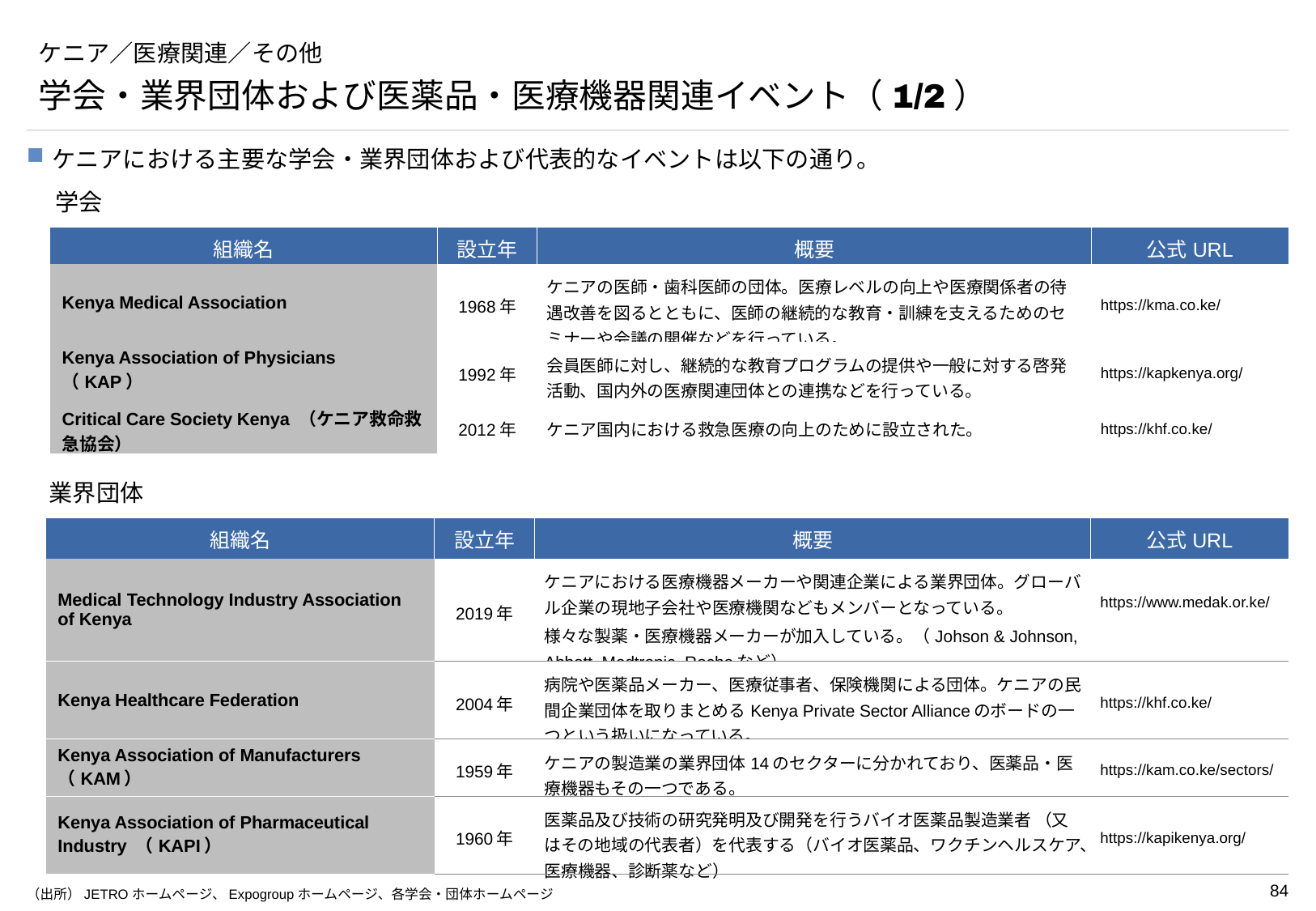

# ケニア／医療関連／その他
学会・業界団体および医薬品・医療機器関連イベント（1/2）
ケニアにおける主要な学会・業界団体および代表的なイベントは以下の通り。
学会
| 組織名 | 設立年 | 概要 | 公式URL |
| --- | --- | --- | --- |
| Kenya Medical Association | 1968年 | ケニアの医師・歯科医師の団体。医療レベルの向上や医療関係者の待遇改善を図るとともに、医師の継続的な教育・訓練を支えるためのセミナーや会議の開催などを行っている。 | https://kma.co.ke/ |
| Kenya Association of Physicians （KAP） | 1992年 | 会員医師に対し、継続的な教育プログラムの提供や一般に対する啓発活動、国内外の医療関連団体との連携などを行っている。 | https://kapkenya.org/ |
| Critical Care Society Kenya （ケニア救命救急協会） | 2012年 | ケニア国内における救急医療の向上のために設立された。 | https://khf.co.ke/ |
業界団体
| 組織名 | 設立年 | 概要 | 公式URL |
| --- | --- | --- | --- |
| Medical Technology Industry Association of Kenya | 2019年 | ケニアにおける医療機器メーカーや関連企業による業界団体。グローバル企業の現地子会社や医療機関などもメンバーとなっている。 様々な製薬・医療機器メーカーが加入している。（Johson & Johnson, Abbott, Medtronic, Rocheなど） | https://www.medak.or.ke/ |
| Kenya Healthcare Federation | 2004年 | 病院や医薬品メーカー、医療従事者、保険機関による団体。ケニアの民間企業団体を取りまとめるKenya Private Sector Allianceのボードの一つという扱いになっている。 | https://khf.co.ke/ |
| Kenya Association of Manufacturers （KAM） | 1959年 | ケニアの製造業の業界団体14のセクターに分かれており、医薬品・医療機器もその一つである。 | https://kam.co.ke/sectors/ |
| Kenya Association of Pharmaceutical Industry （KAPI） | 1960年 | 医薬品及び技術の研究発明及び開発を行うバイオ医薬品製造業者 （又はその地域の代表者）を代表する（バイオ医薬品、ワクチンヘルスケア、医療機器、診断薬など） | https://kapikenya.org/ |
（出所）JETROホームページ、Expogroupホームページ、各学会・団体ホームページ